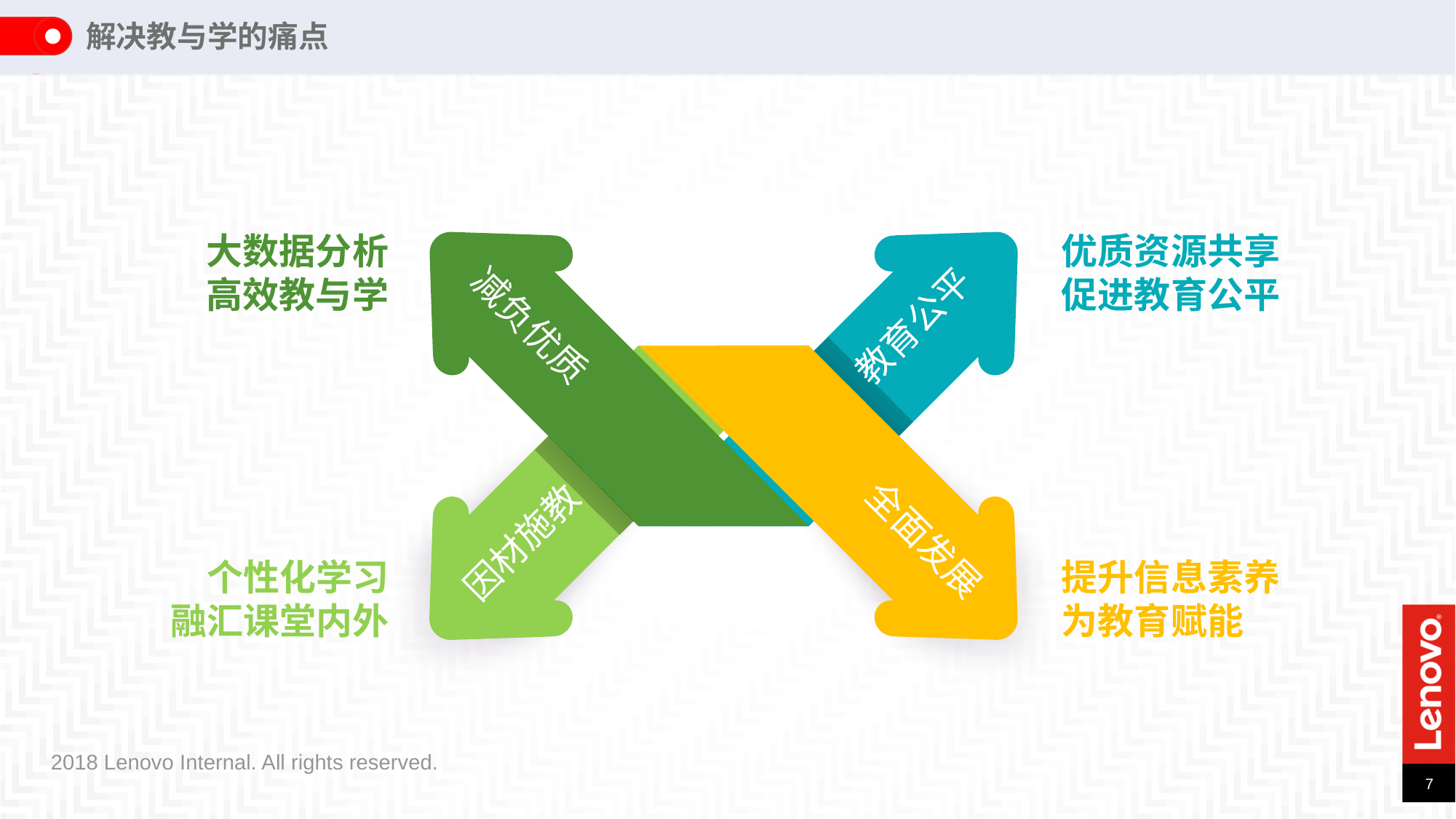

解决教与学的痛点

 大数据分析
 高效教与学
优质资源共享
促进教育公平
教育公平
减负优质
全面发展
因材施教
 个性化学习
融汇课堂内外
提升信息素养为教育赋能